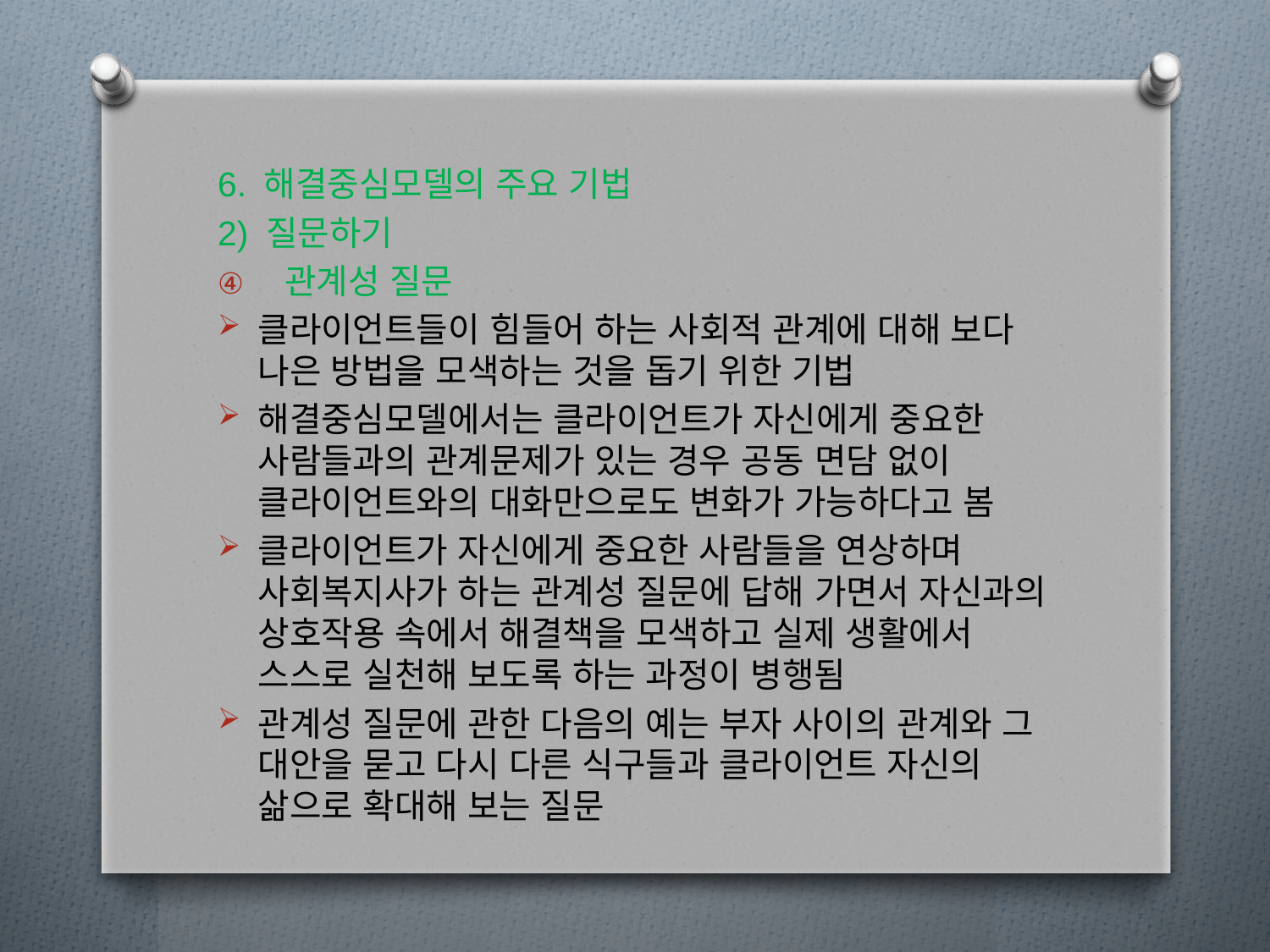

6. 해결중심모델의 주요 기법
2) 질문하기
관계성 질문
클라이언트들이 힘들어 하는 사회적 관계에 대해 보다 나은 방법을 모색하는 것을 돕기 위한 기법
해결중심모델에서는 클라이언트가 자신에게 중요한 사람들과의 관계문제가 있는 경우 공동 면담 없이 클라이언트와의 대화만으로도 변화가 가능하다고 봄
클라이언트가 자신에게 중요한 사람들을 연상하며 사회복지사가 하는 관계성 질문에 답해 가면서 자신과의 상호작용 속에서 해결책을 모색하고 실제 생활에서 스스로 실천해 보도록 하는 과정이 병행됨
관계성 질문에 관한 다음의 예는 부자 사이의 관계와 그 대안을 묻고 다시 다른 식구들과 클라이언트 자신의 삶으로 확대해 보는 질문